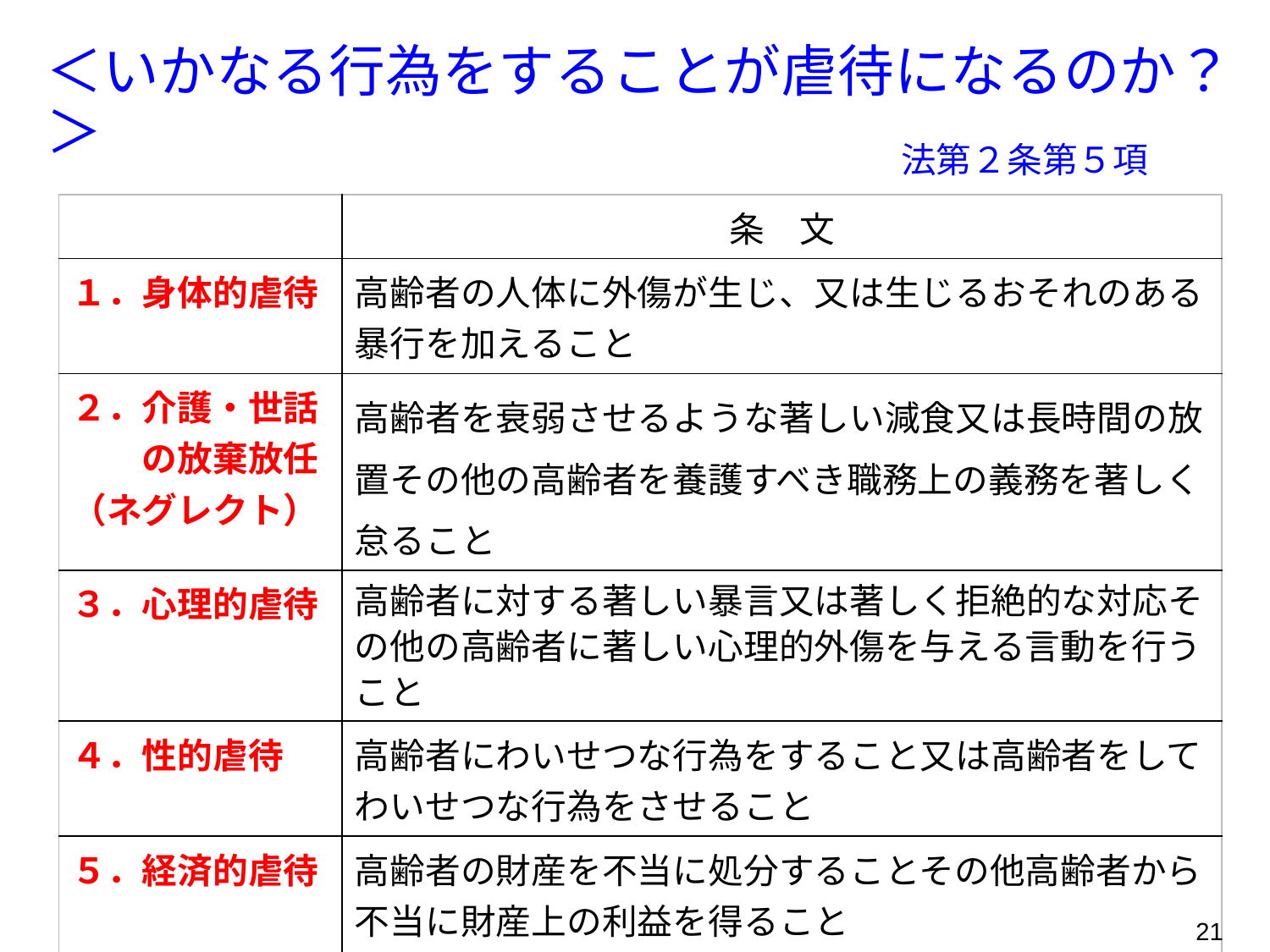

＜いかなる行為をすることが虐待になるのか？＞
　　　　　　　　　　　　　　　　　　　　　　法第２条第５項
|  | 条　文 |
| --- | --- |
| １．身体的虐待 | 高齢者の人体に外傷が生じ、又は生じるおそれのある暴行を加えること |
| ２．介護・世話 　　の放棄放任 （ネグレクト） | 高齢者を衰弱させるような著しい減食又は長時間の放置その他の高齢者を養護すべき職務上の義務を著しく怠ること |
| ３．心理的虐待 | 高齢者に対する著しい暴言又は著しく拒絶的な対応その他の高齢者に著しい心理的外傷を与える言動を行うこと |
| ４．性的虐待 | 高齢者にわいせつな行為をすること又は高齢者をしてわいせつな行為をさせること |
| ５．経済的虐待 | 高齢者の財産を不当に処分することその他高齢者から不当に財産上の利益を得ること |
21